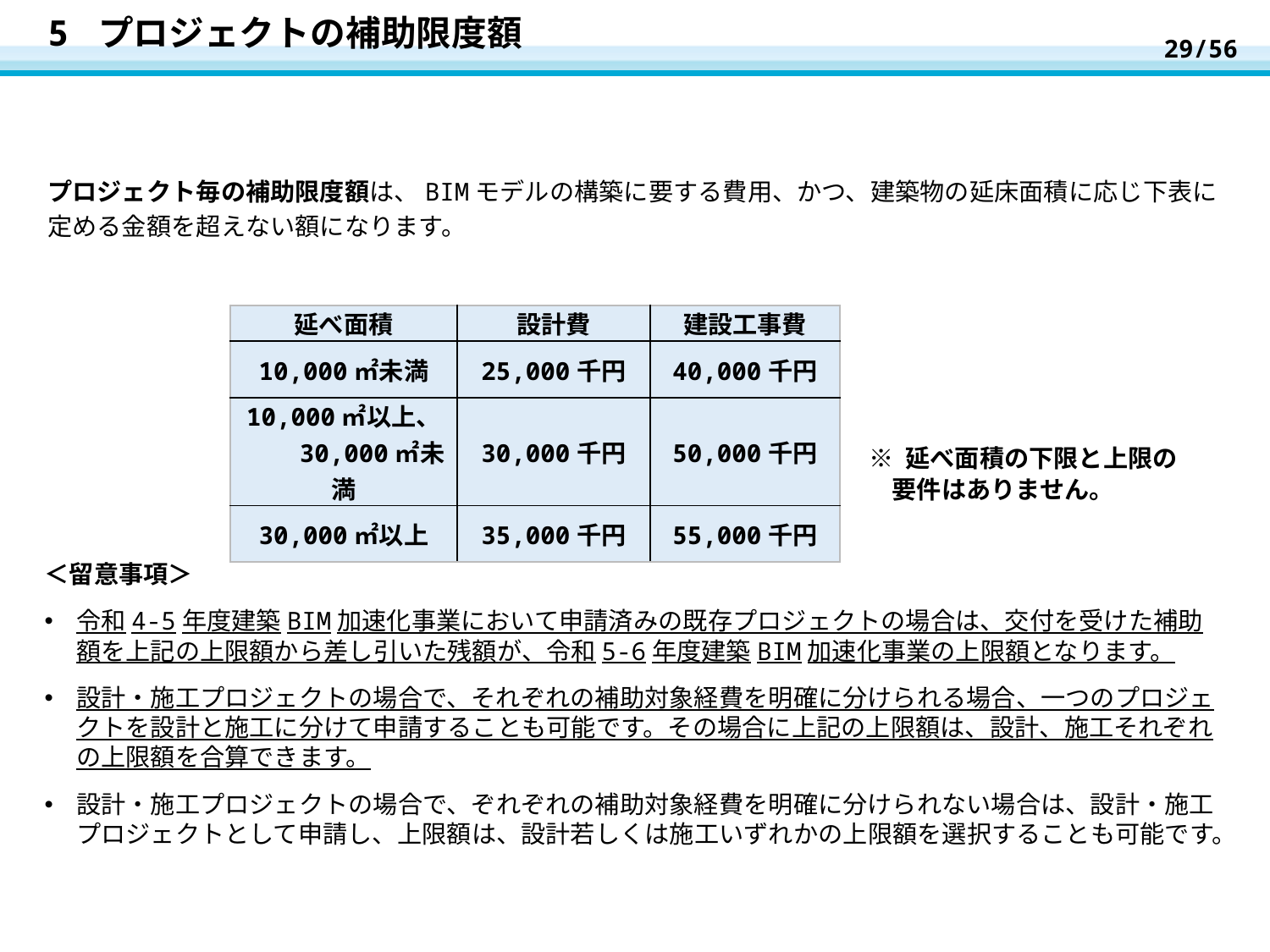

29/56
# 5 プロジェクトの補助限度額
プロジェクト毎の補助限度額は、BIMモデルの構築に要する費用、かつ、建築物の延床面積に応じ下表に定める金額を超えない額になります。
| 延べ面積 | 設計費 | 建設工事費 |
| --- | --- | --- |
| 10,000㎡未満 | 25,000千円 | 40,000千円 |
| 10,000㎡以上、 　　30,000㎡未満 | 30,000千円 | 50,000千円 |
| 30,000㎡以上 | 35,000千円 | 55,000千円 |
※ 延べ面積の下限と上限の
   要件はありません。
＜留意事項＞
令和4-5年度建築BIM加速化事業において申請済みの既存プロジェクトの場合は、交付を受けた補助額を上記の上限額から差し引いた残額が、令和5-6年度建築BIM加速化事業の上限額となります。
設計・施工プロジェクトの場合で、それぞれの補助対象経費を明確に分けられる場合、一つのプロジェクトを設計と施工に分けて申請することも可能です。その場合に上記の上限額は、設計、施工それぞれの上限額を合算できます。
設計・施工プロジェクトの場合で、ぞれぞれの補助対象経費を明確に分けられない場合は、設計・施工プロジェクトとして申請し、上限額は、設計若しくは施工いずれかの上限額を選択することも可能です。